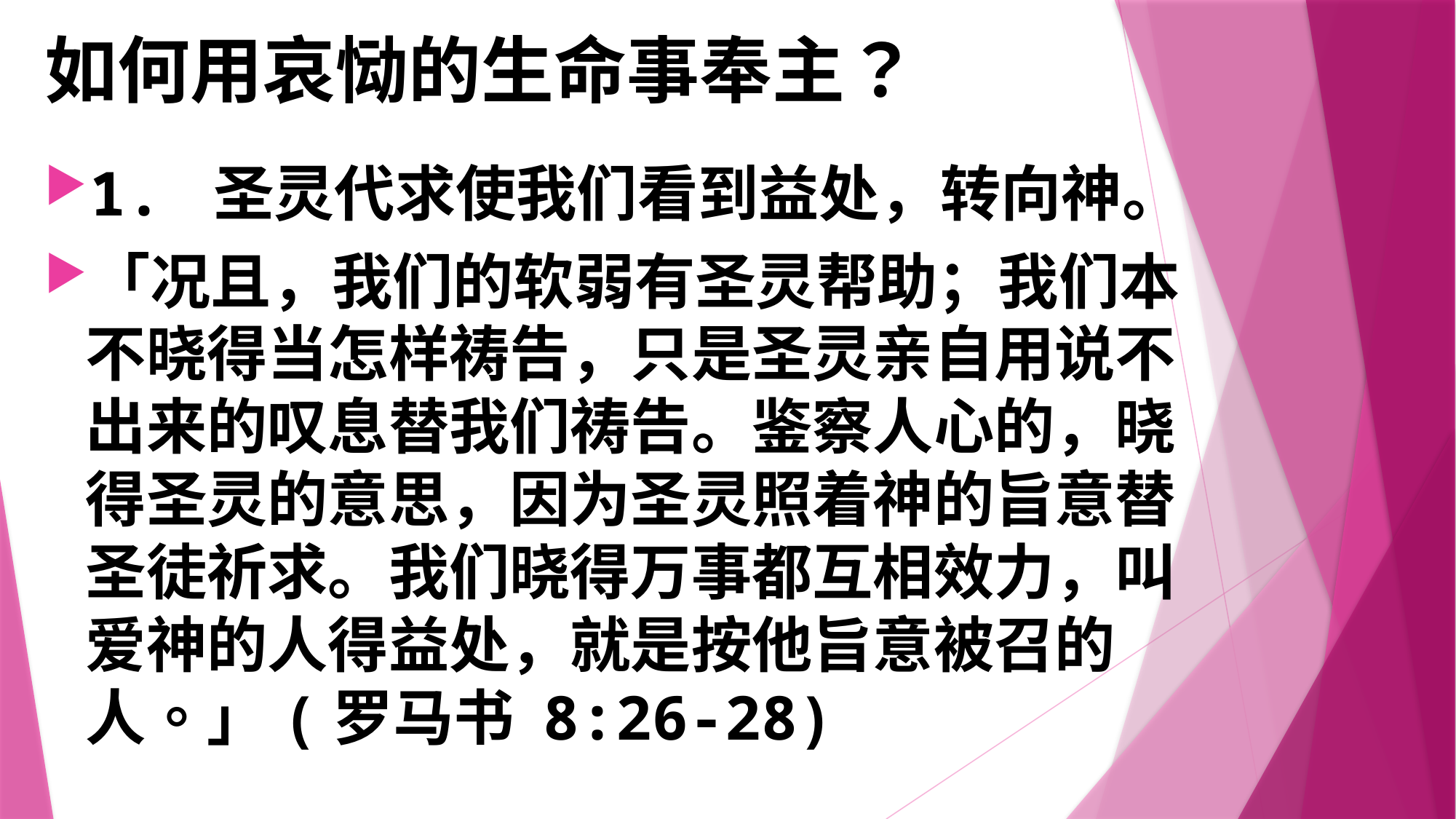

# 如何用哀恸的生命事奉主？
1. 圣灵代求使我们看到益处，转向神。
「况且，我们的软弱有圣灵帮助；我们本不晓得当怎样祷告，只是圣灵亲自用说不出来的叹息替我们祷告。鉴察人心的，晓得圣灵的意思，因为圣灵照着神的旨意替圣徒祈求。我们晓得万事都互相效力，叫爱神的人得益处，就是按他旨意被召的人。」(罗马书 8:26-28)